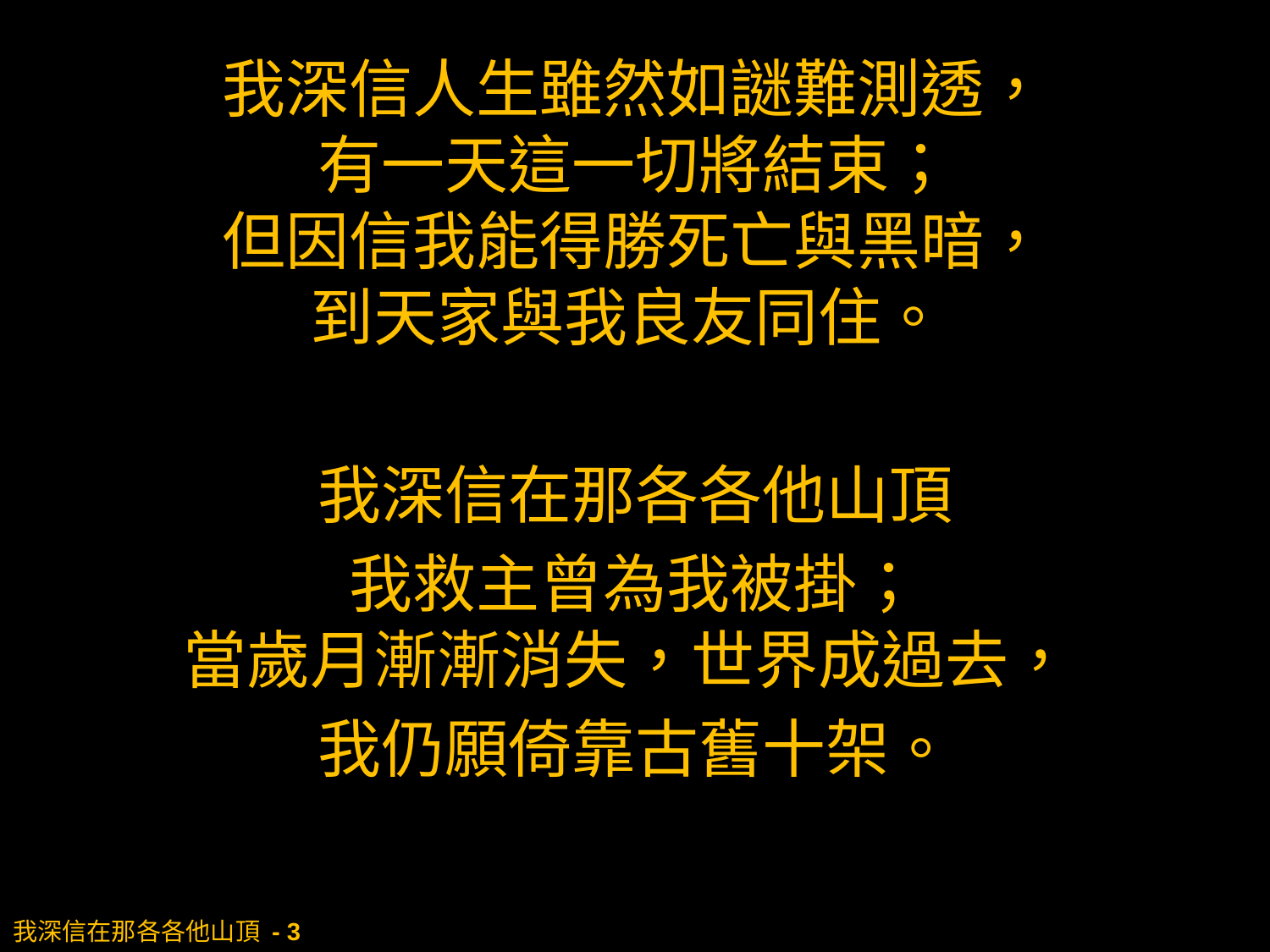

我深信人生雖然如謎難測透，
有一天這一切將結束；
但因信我能得勝死亡與黑暗，
到天家與我良友同住。

我深信在那各各他山頂
我救主曾為我被掛；
當歲月漸漸消失，世界成過去，
我仍願倚靠古舊十架。
# 我深信在那各各他山頂 - 3